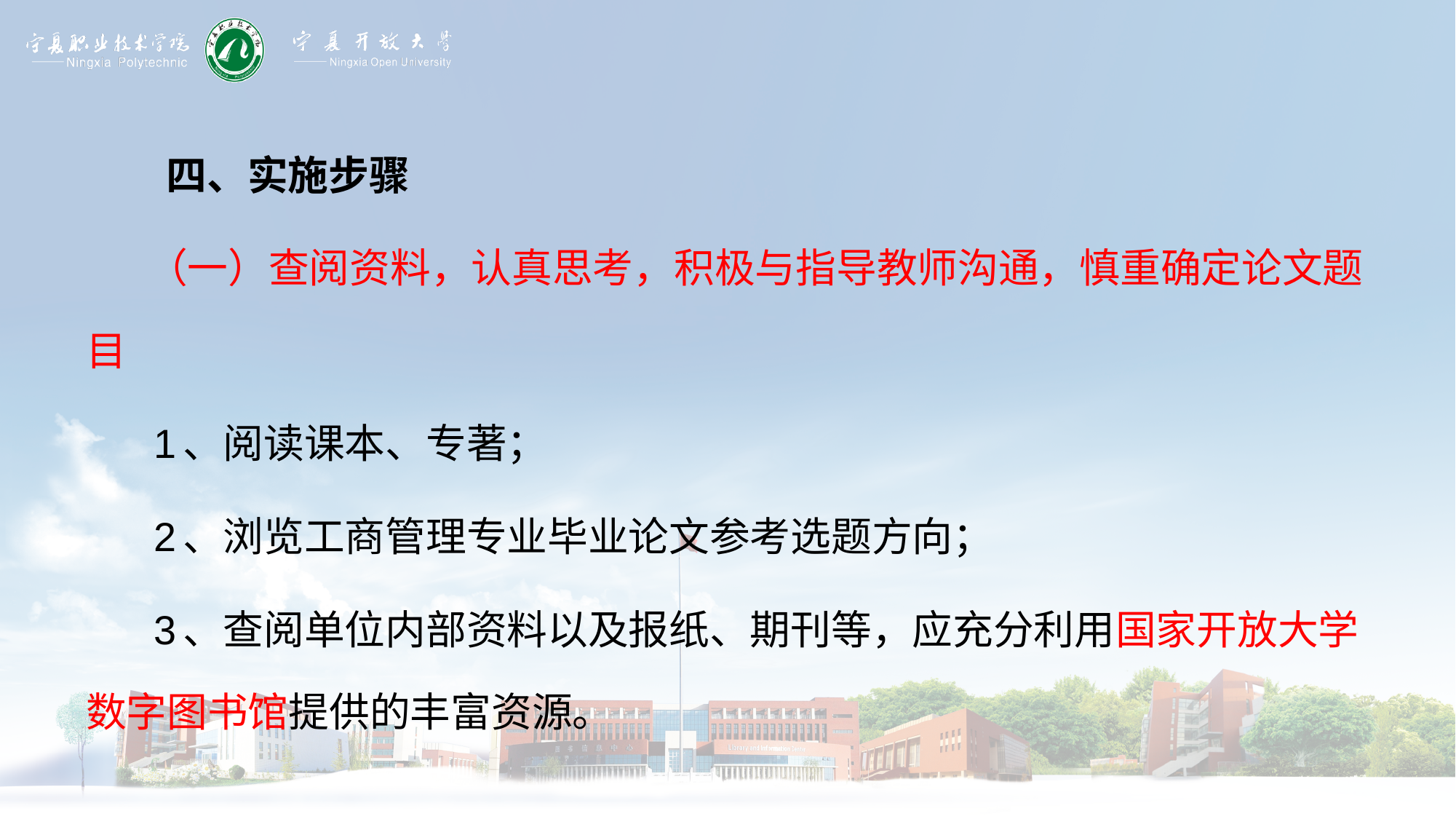

四、实施步骤
      （一）查阅资料，认真思考，积极与指导教师沟通，慎重确定论文题目
      1、阅读课本、专著；
      2、浏览工商管理专业毕业论文参考选题方向；
      3、查阅单位内部资料以及报纸、期刊等，应充分利用国家开放大学数字图书馆提供的丰富资源。